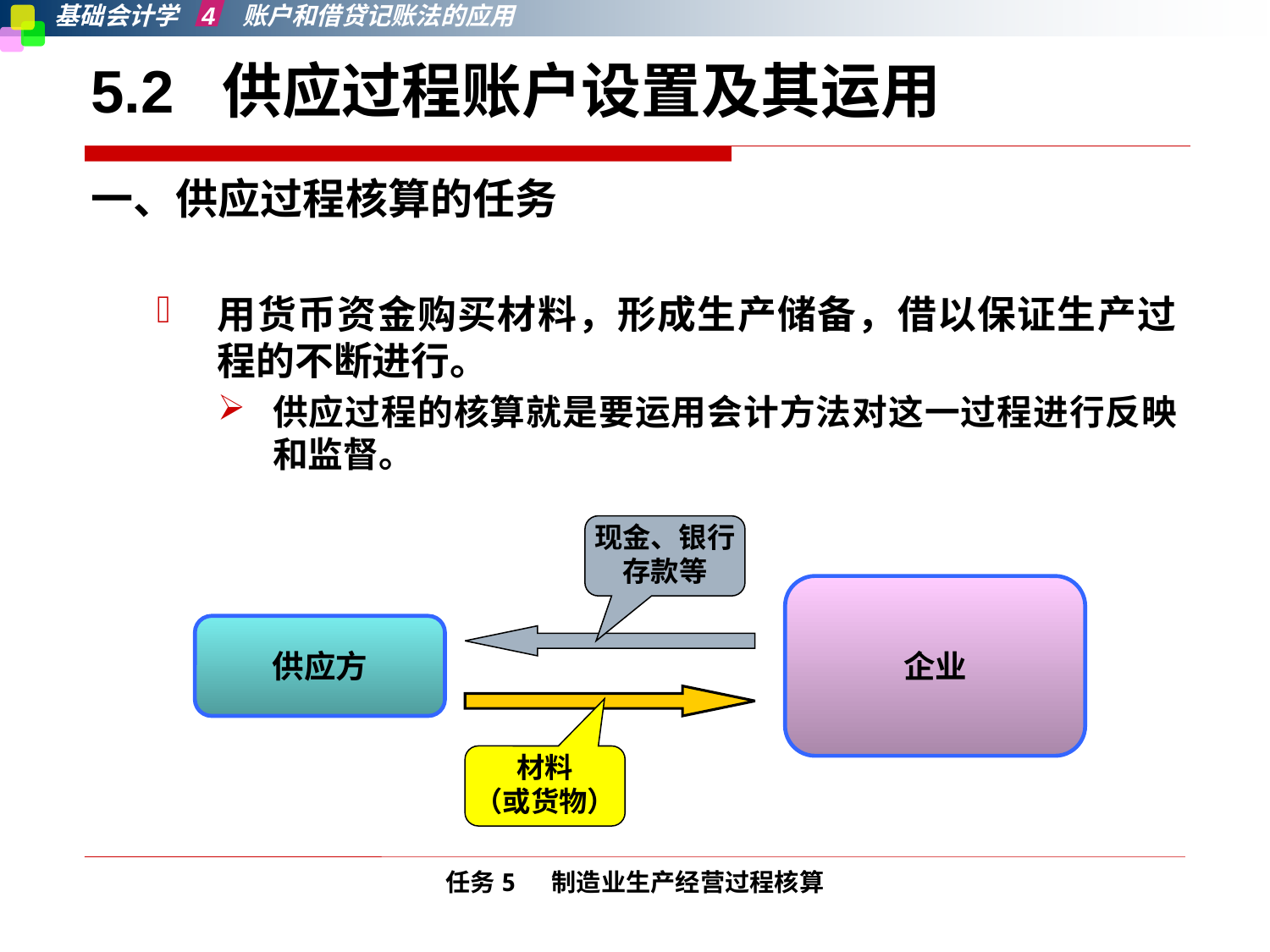

5.2  供应过程账户设置及其运用
一、供应过程核算的任务

用货币资金购买材料，形成生产储备，借以保证生产过程的不断进行。
供应过程的核算就是要运用会计方法对这一过程进行反映和监督。
现金、银行存款等
企业
供应方

材料
（或货物）
任务5  制造业生产经营过程核算